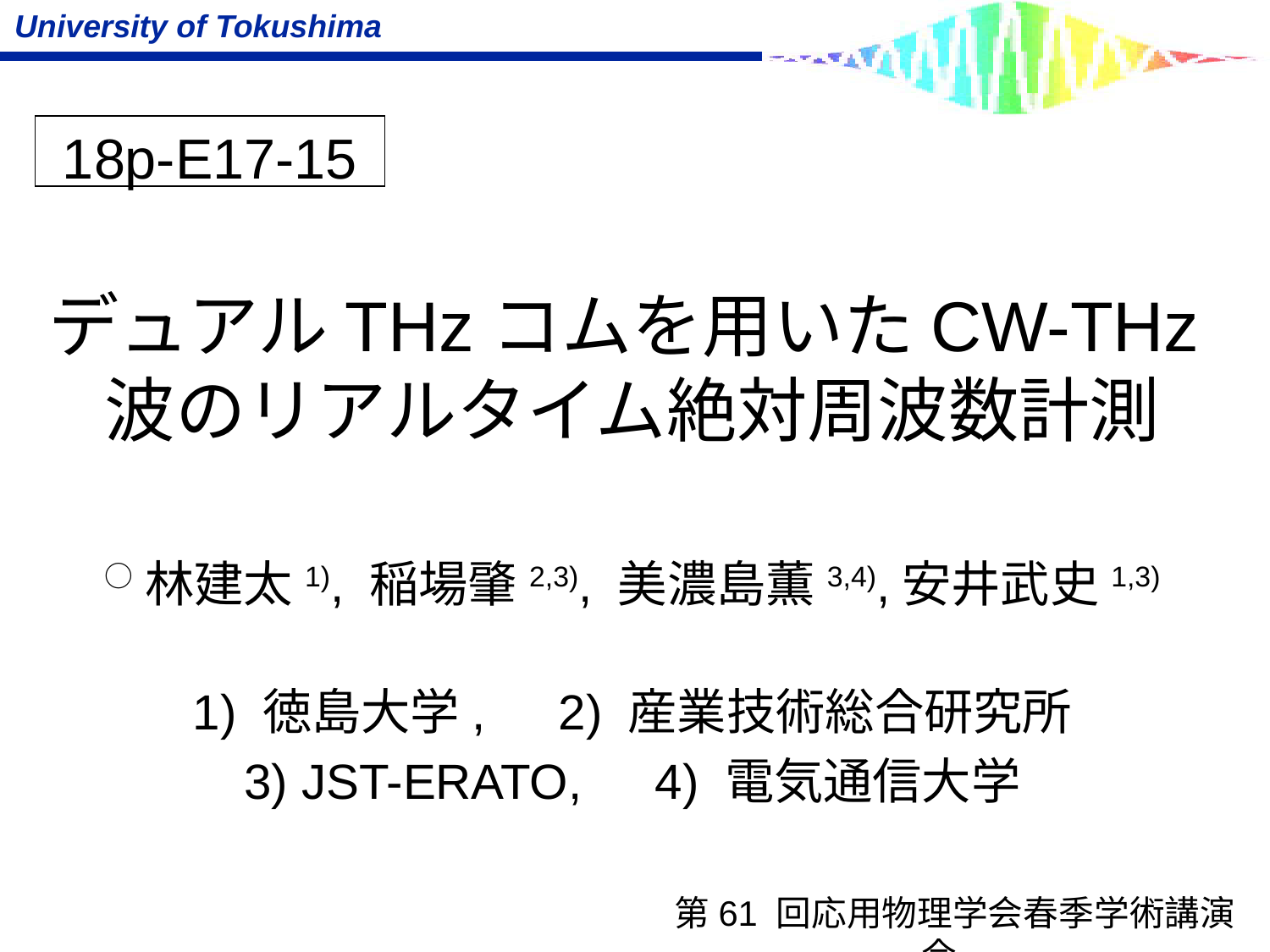

18p-E17-15
# デュアルTHzコムを用いたCW-THz波のリアルタイム絶対周波数計測
○林建太1), 稲場肇2,3), 美濃島薫3,4),安井武史1,3)

1) 徳島大学,　2) 産業技術総合研究所
3) JST-ERATO,　4) 電気通信大学
第61 回応用物理学会春季学術講演会